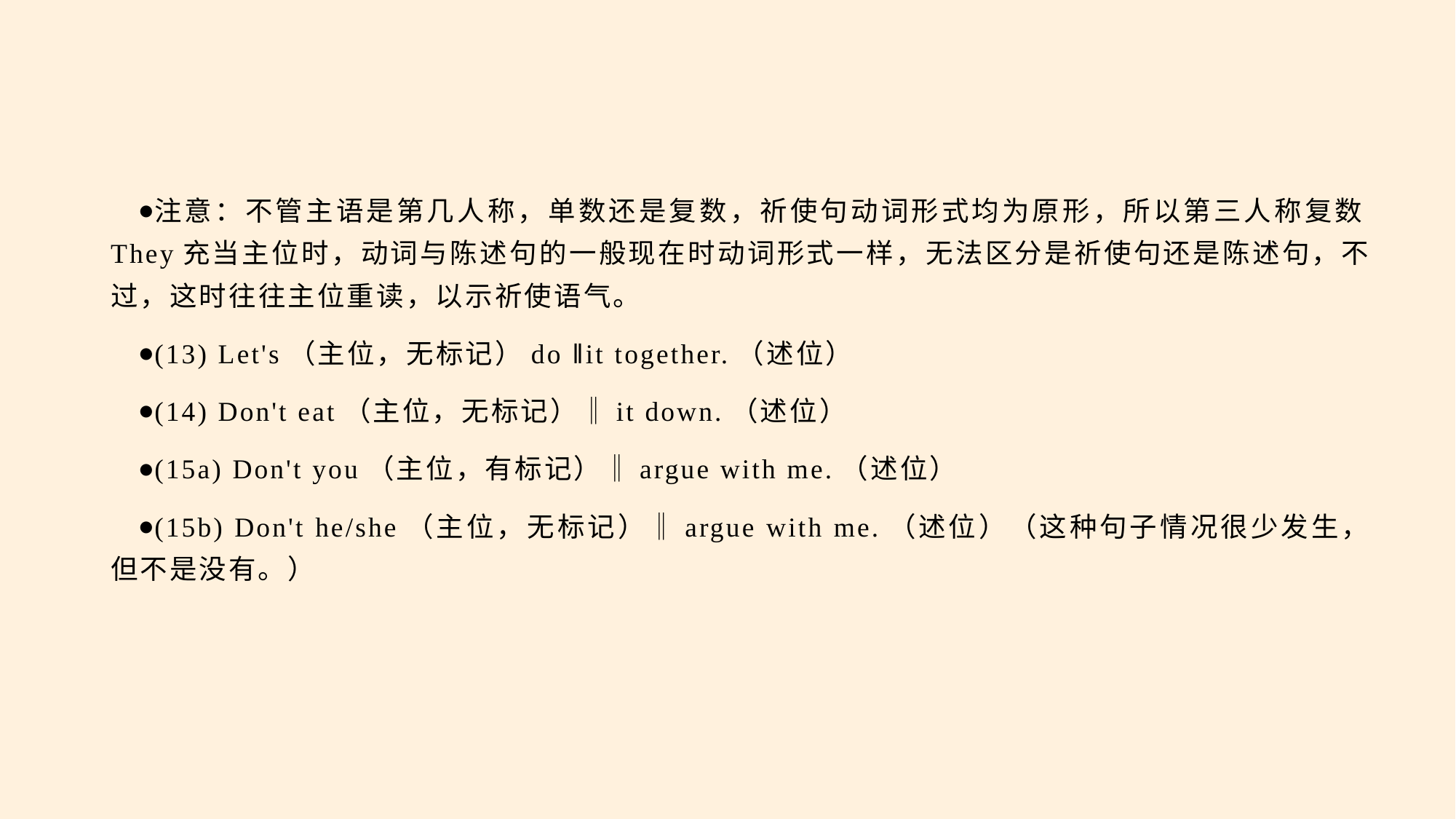

#
注意：不管主语是第几人称，单数还是复数，祈使句动词形式均为原形，所以第三人称复数They充当主位时，动词与陈述句的一般现在时动词形式一样，无法区分是祈使句还是陈述句，不过，这时往往主位重读，以示祈使语气。
(13) Let's（主位，无标记）do ‖it together.（述位）
(14) Don't eat（主位，无标记）‖it down.（述位）
(15a) Don't you（主位，有标记）‖argue with me.（述位）
(15b) Don't he/she（主位，无标记）‖argue with me.（述位）（这种句子情况很少发生，但不是没有。）